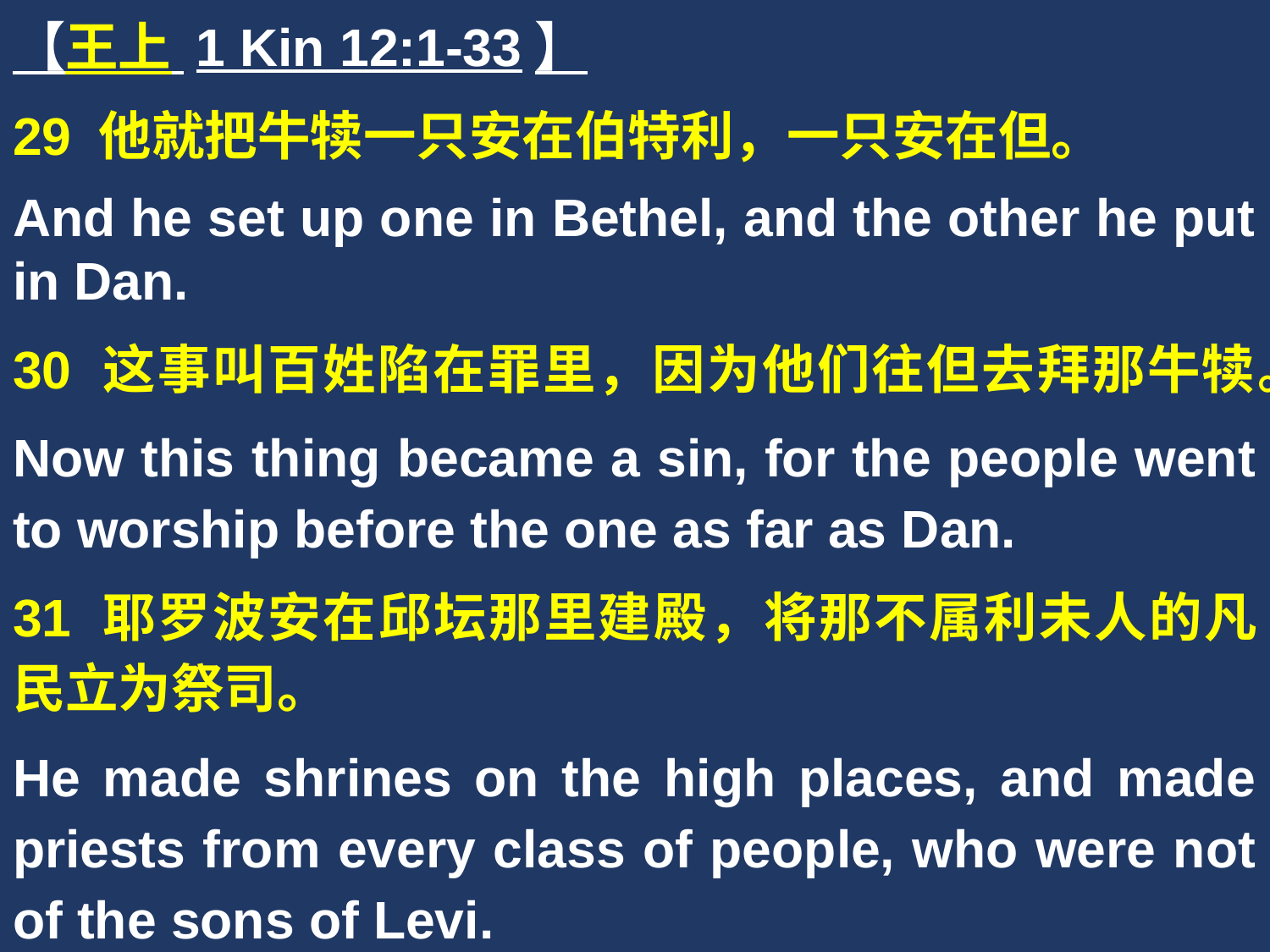

【王上 1 Kin 12:1-33】
29 他就把牛犊一只安在伯特利，一只安在但。
And he set up one in Bethel, and the other he put in Dan.
30 这事叫百姓陷在罪里，因为他们往但去拜那牛犊。
Now this thing became a sin, for the people went to worship before the one as far as Dan.
31 耶罗波安在邱坛那里建殿，将那不属利未人的凡民立为祭司。
He made shrines on the high places, and made priests from every class of people, who were not of the sons of Levi.